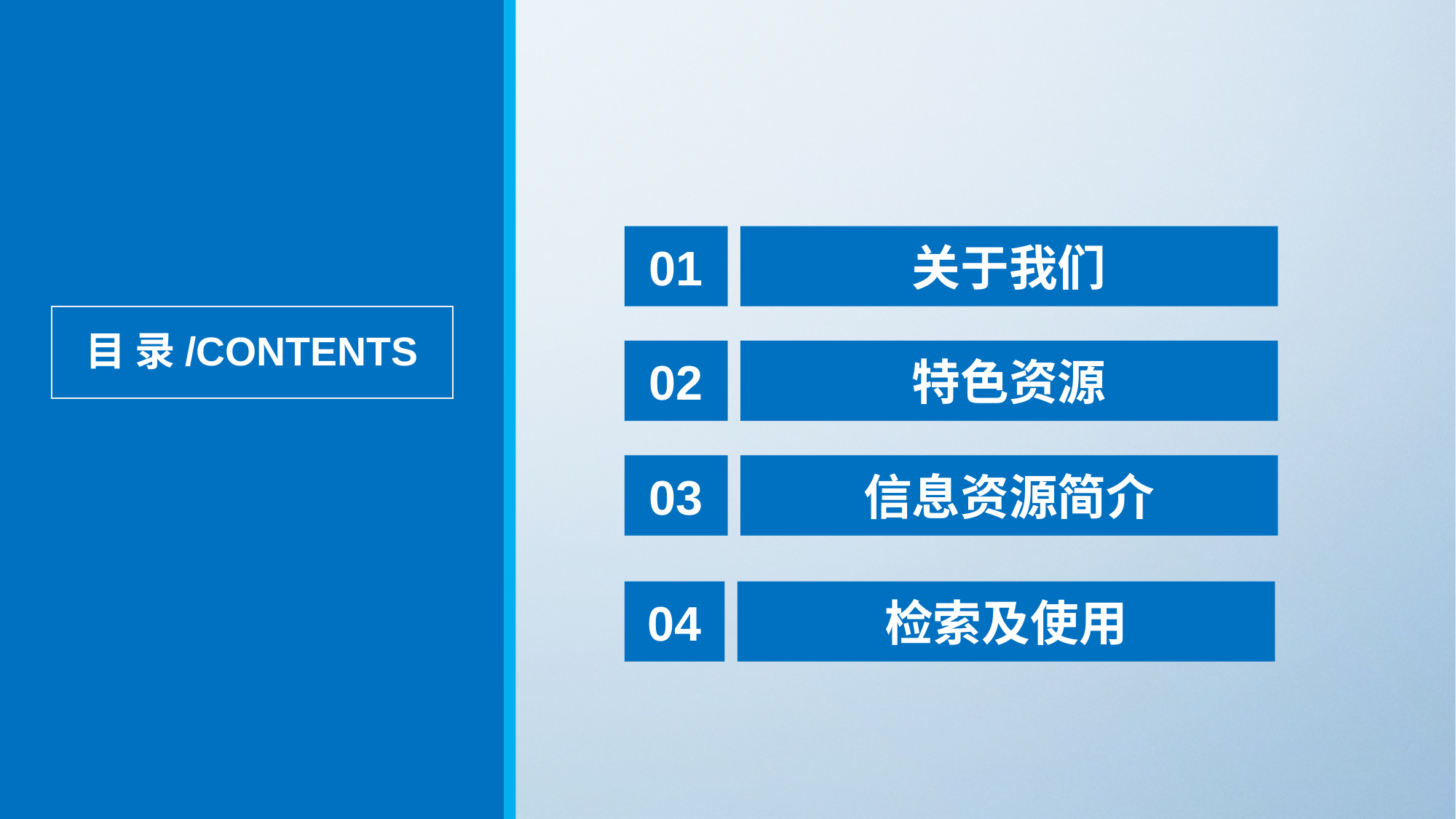

01
关于我们

目 录/CONTENTS
02
特色资源
03
信息资源简介
04
检索及使用